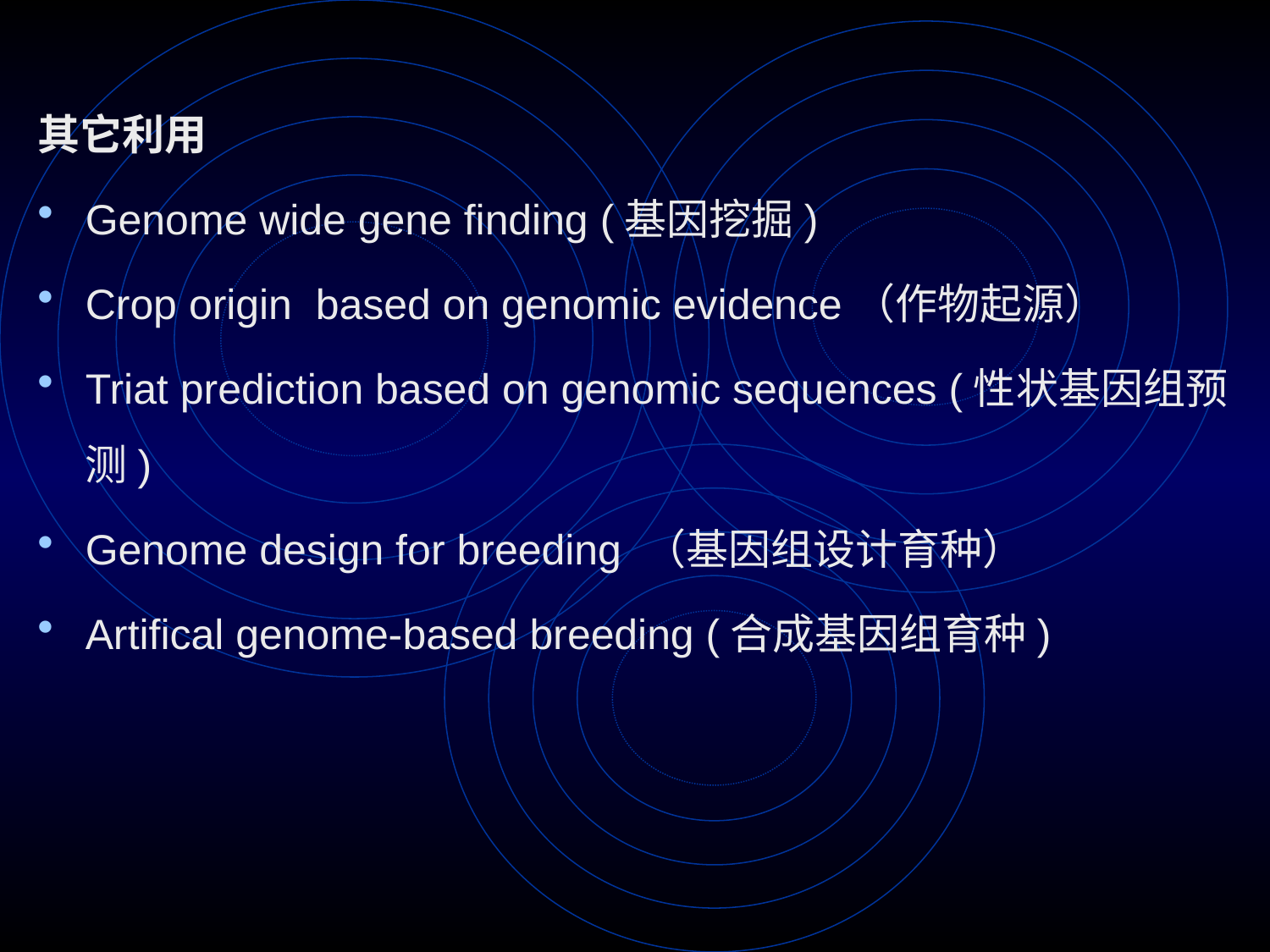

其它利用
Genome wide gene finding (基因挖掘)
Crop origin  based on genomic evidence（作物起源）
Triat prediction based on genomic sequences (性状基因组预测)
Genome design for breeding （基因组设计育种）
Artifical genome-based breeding (合成基因组育种)